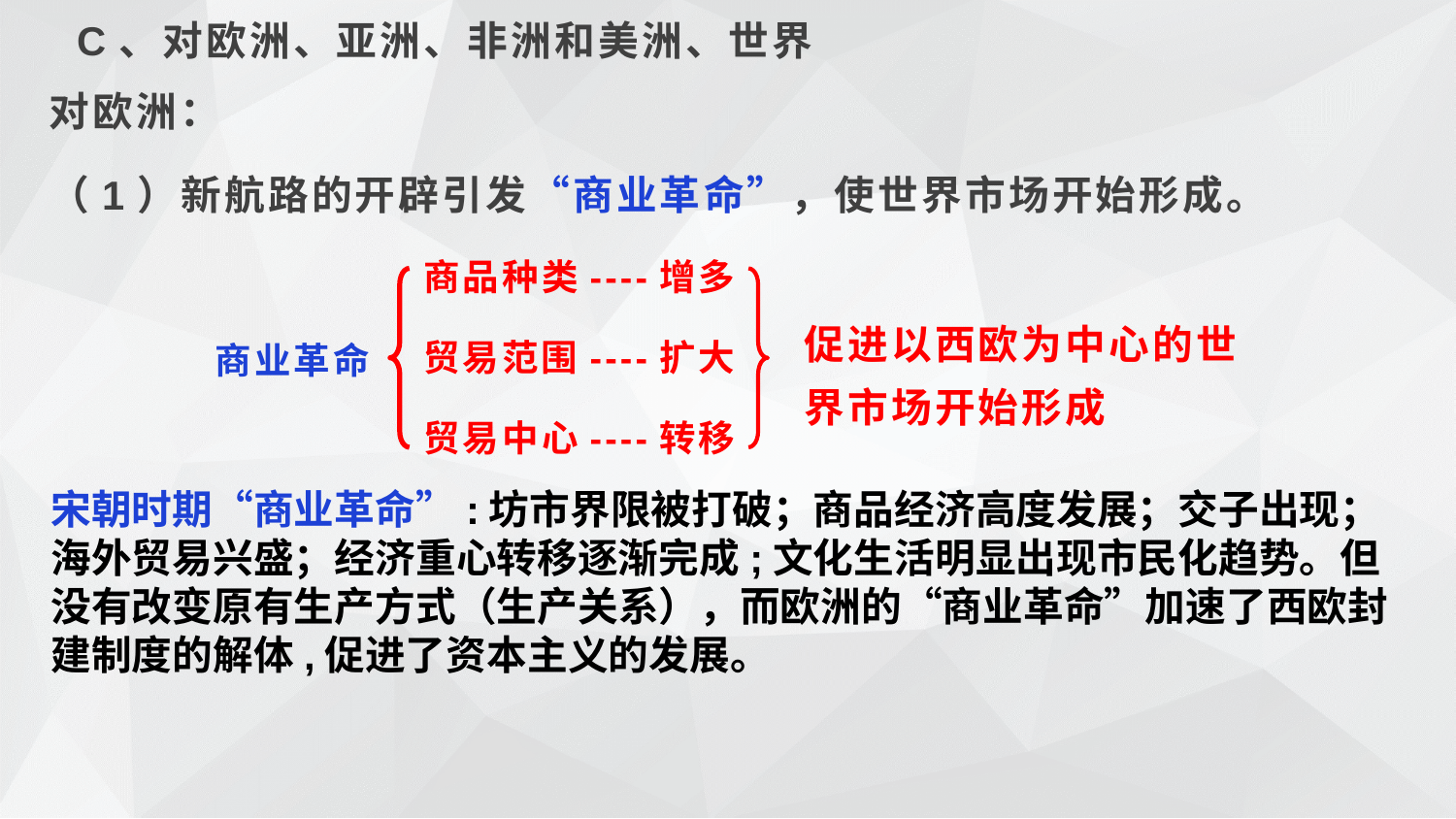

C、对欧洲、亚洲、非洲和美洲、世界
对欧洲：
（1）新航路的开辟引发“商业革命”，使世界市场开始形成。

商品种类----增多

贸易范围----扩大
商业革命
贸易中心----转移
促进以西欧为中心的世界市场开始形成
宋朝时期“商业革命”:坊市界限被打破；商品经济高度发展；交子出现；海外贸易兴盛；经济重心转移逐渐完成;文化生活明显出现市民化趋势。但没有改变原有生产方式（生产关系），而欧洲的“商业革命”加速了西欧封建制度的解体,促进了资本主义的发展。